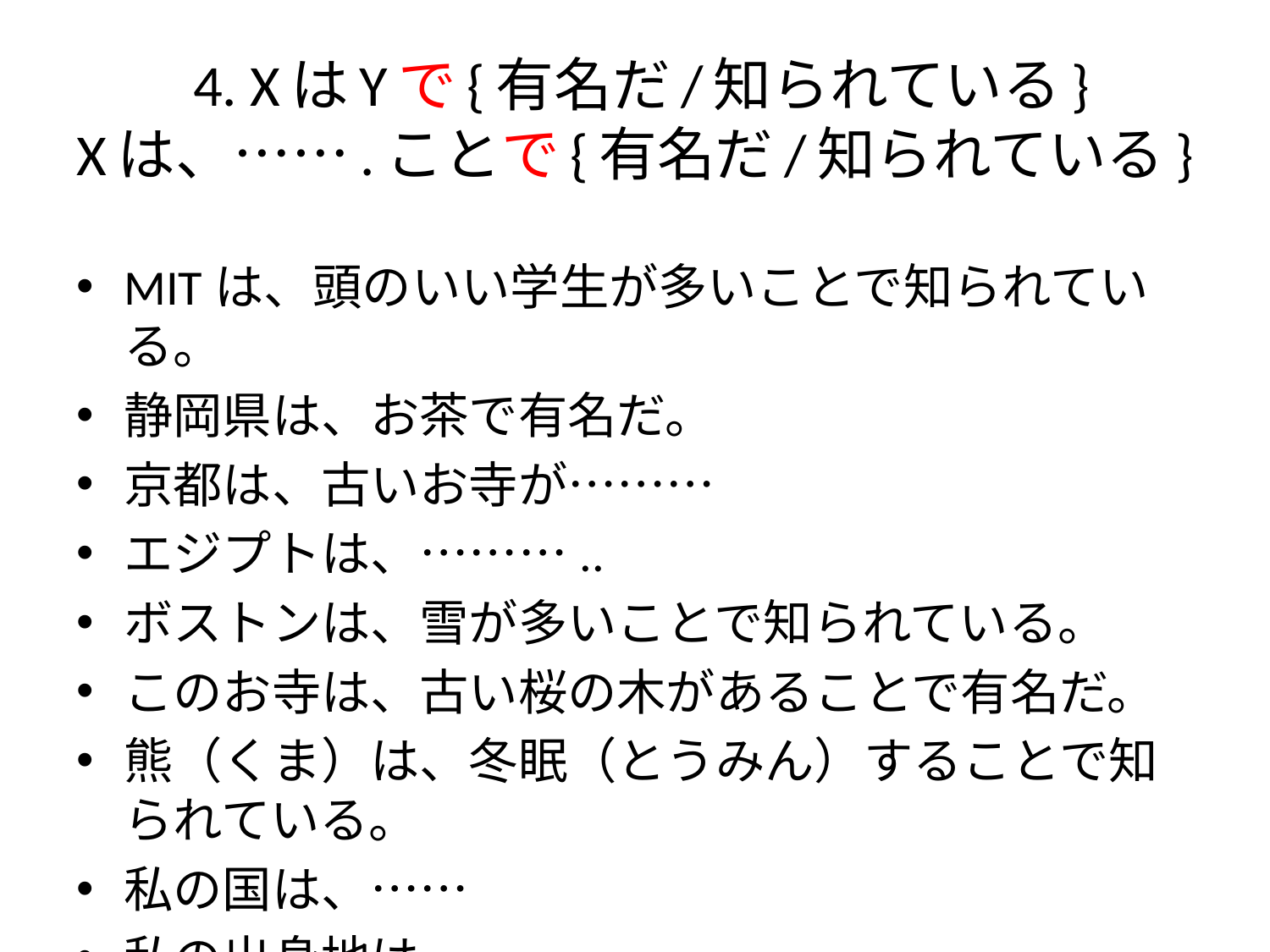

# 4. XはYで{有名だ/知られている} Xは、…….ことで{有名だ/知られている}
MITは、頭のいい学生が多いことで知られている。
静岡県は、お茶で有名だ。
京都は、古いお寺が………
エジプトは、………..
ボストンは、雪が多いことで知られている。
このお寺は、古い桜の木があることで有名だ。
熊（くま）は、冬眠（とうみん）することで知られている。
私の国は、……
私の出身地は、……..